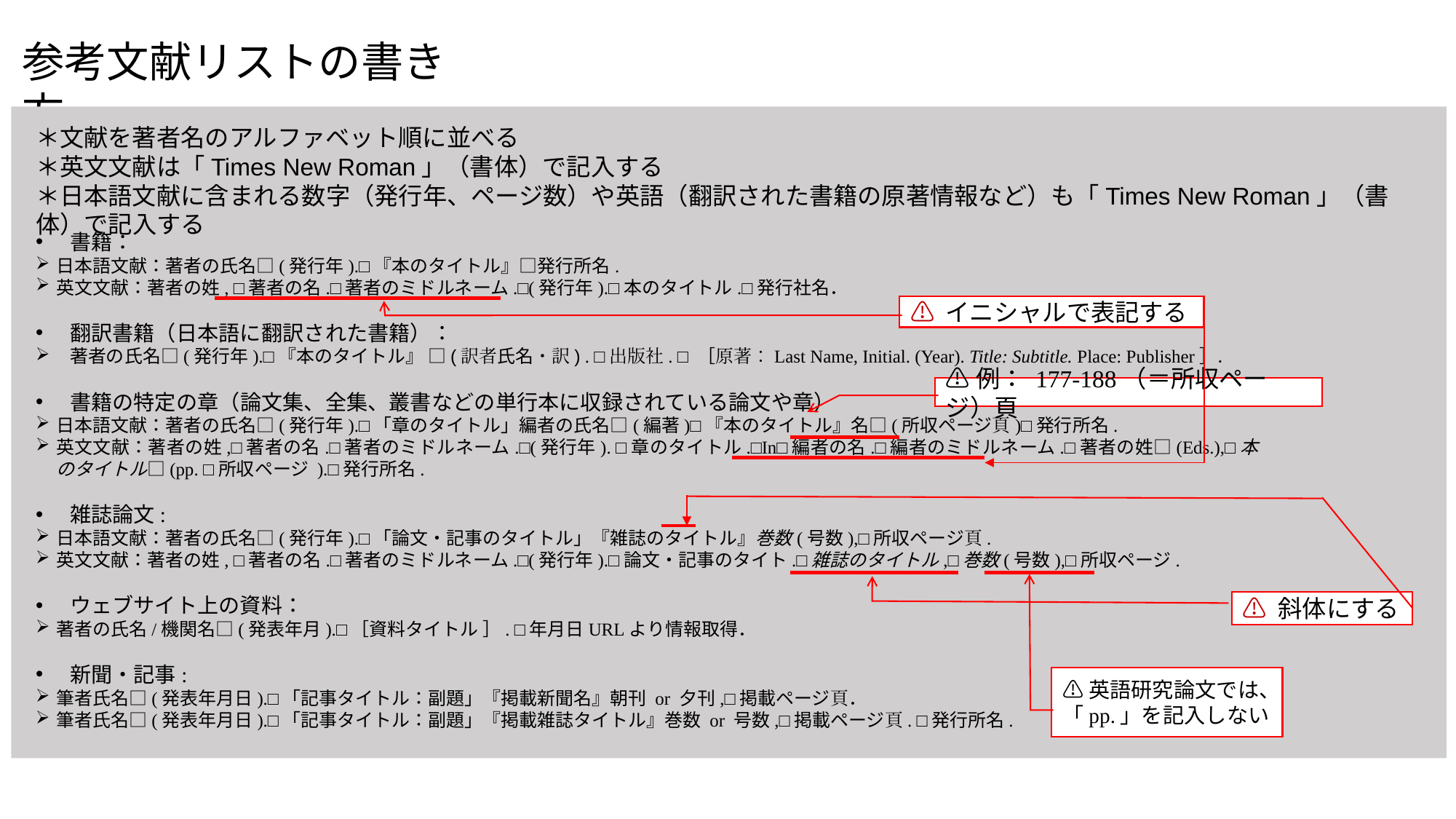

参考文献リストの書き方

＊文献を著者名のアルファベット順に並べる
＊英文文献は「Times New Roman」（書体）で記入する
＊日本語文献に含まれる数字（発行年、ページ数）や英語（翻訳された書籍の原著情報など）も「Times New Roman」（書体）で記入する

書籍：
日本語文献：著者の氏名□(発行年).□『本のタイトル』□発行所名.
英文文献：著者の姓, □著者の名.□著者のミドルネーム.□(発行年).□本のタイトル.□発行社名．

翻訳書籍（日本語に翻訳された書籍）：
著者の氏名□(発行年).□『本のタイトル』 □(訳者氏名・訳) . □出版社. □ ［原著：Last Name, Initial. (Year). Title: Subtitle. Place: Publisher］．

書籍の特定の章（論文集、全集、叢書などの単行本に収録されている論文や章）
日本語文献：著者の氏名□(発行年).□「章のタイトル」編者の氏名□(編著)□『本のタイトル』名□(所収ページ頁)□発行所名.
英文文献：著者の姓,□著者の名.□著者のミドルネーム.□(発行年). □章のタイトル.□In□編者の名.□編者のミドルネーム.□著者の姓□(Eds.),□本のタイトル□(pp. □所収ページ ).□発行所名.

雑誌論文:
日本語文献：著者の氏名□(発行年).□「論文・記事のタイトル」『雑誌のタイトル』巻数(号数),□所収ページ頁.
英文文献：著者の姓, □著者の名.□著者のミドルネーム.□(発行年).□論文・記事のタイト.□雑誌のタイトル,□巻数(号数),□所収ページ.

ウェブサイト上の資料：
著者の氏名/機関名□(発表年月).□［資料タイトル ］. □年月日URLより情報取得．

新聞・記事:
筆者氏名□(発表年月日).□「記事タイトル：副題」『掲載新聞名』朝刊 or 夕刊,□掲載ページ頁．
筆者氏名□(発表年月日).□「記事タイトル：副題」『掲載雑誌タイトル』巻数 or 号数,□掲載ページ頁. □発行所名.

⚠️ イニシャルで表記する
⚠️例： 177-188（＝所収ページ）頁
⚠️ 斜体にする
⚠️英語研究論文では、「pp.」を記入しない